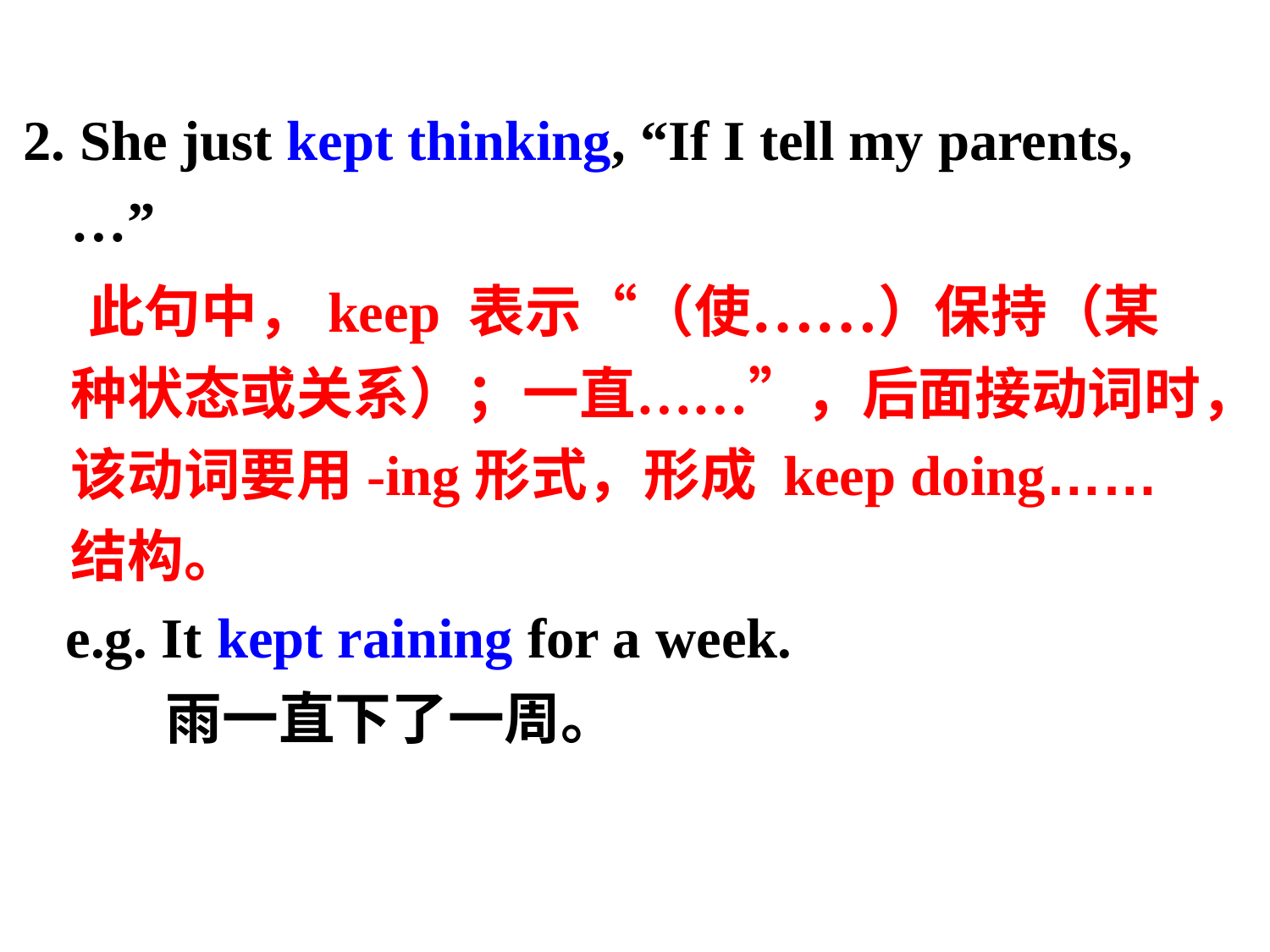

2. She just kept thinking, “If I tell my parents,…”
    此句中，keep 表示“（使……）保持（某种状态或关系）；一直……”，后面接动词时，该动词要用-ing形式，形成 keep doing……结构。
   e.g. It kept raining for a week.
          雨一直下了一周。